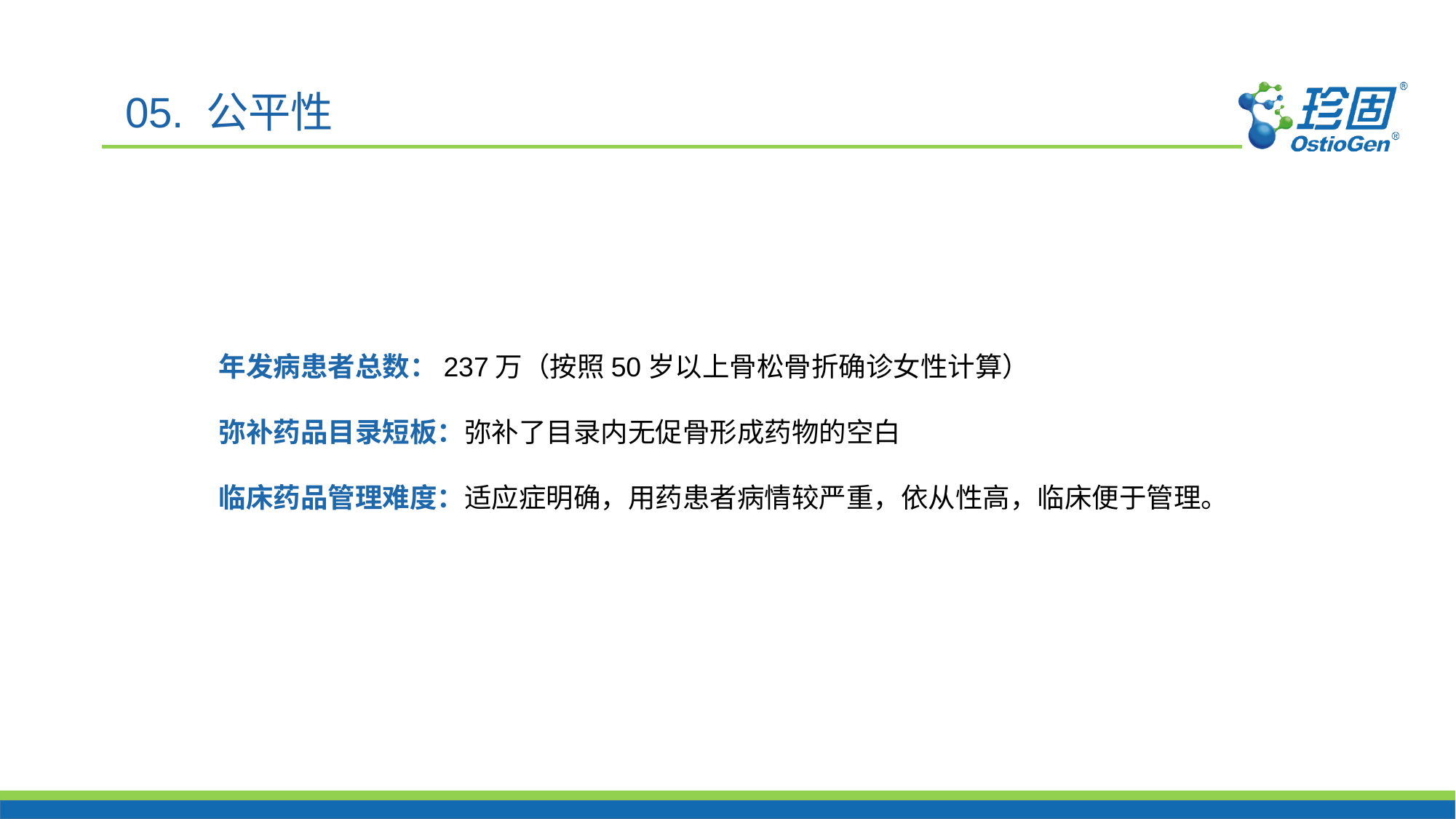

05. 公平性
年发病患者总数：237万（按照50岁以上骨松骨折确诊女性计算）
弥补药品目录短板：弥补了目录内无促骨形成药物的空白
临床药品管理难度：适应症明确，用药患者病情较严重，依从性高，临床便于管理。